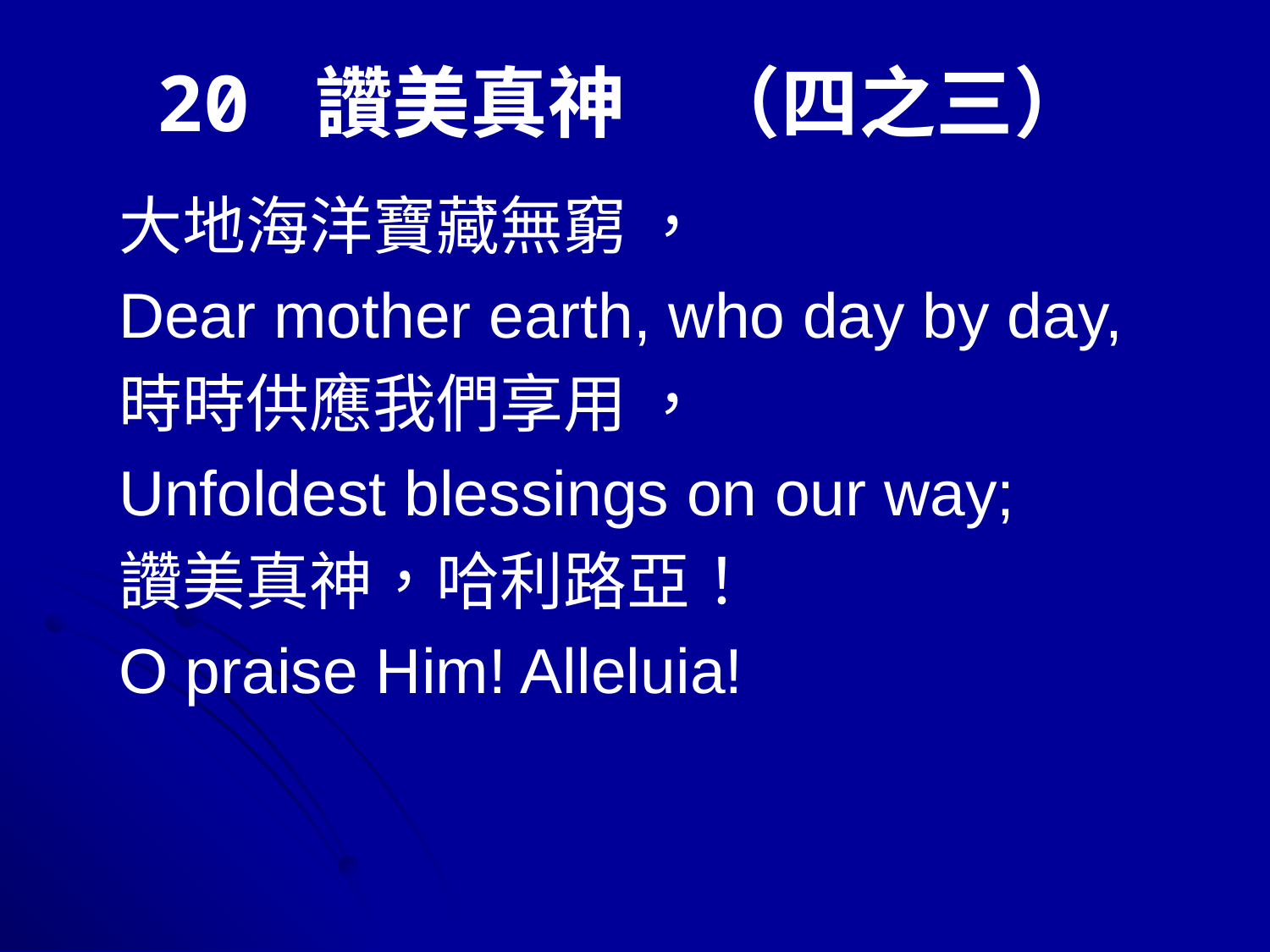

# 20 讚美真神　（四之三）
大地海洋寶藏無窮 ，
Dear mother earth, who day by day,
時時供應我們享用 ，
Unfoldest blessings on our way;
讚美真神，哈利路亞！
O praise Him! Alleluia!